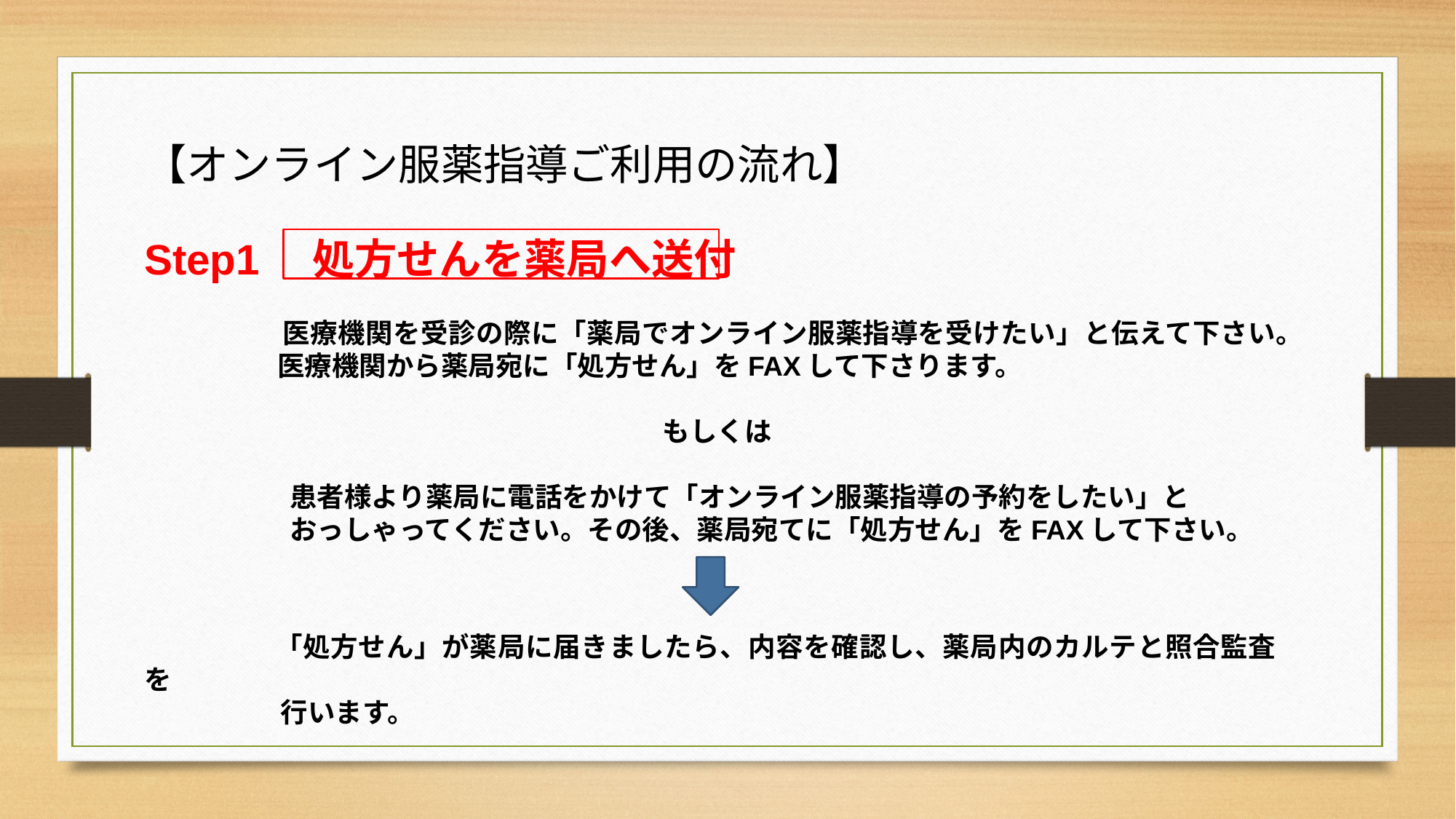

【オンライン服薬指導ご利用の流れ】

Step1　処方せんを薬局へ送付

　　　　　医療機関を受診の際に「薬局でオンライン服薬指導を受けたい」と伝えて下さい。
　　　　　　医療機関から薬局宛に「処方せん」をFAXして下さります。

　　　　　　　　　　　　　　　　　　　もしくは

　　　　　　患者様より薬局に電話をかけて「オンライン服薬指導の予約をしたい」と
　　　　　　　おっしゃってください。その後、薬局宛てに「処方せん」をFAXして下さい。

　　　　　　　　「処方せん」が薬局に届きましたら、内容を確認し、薬局内のカルテと照合監査を
　　　　　行います。